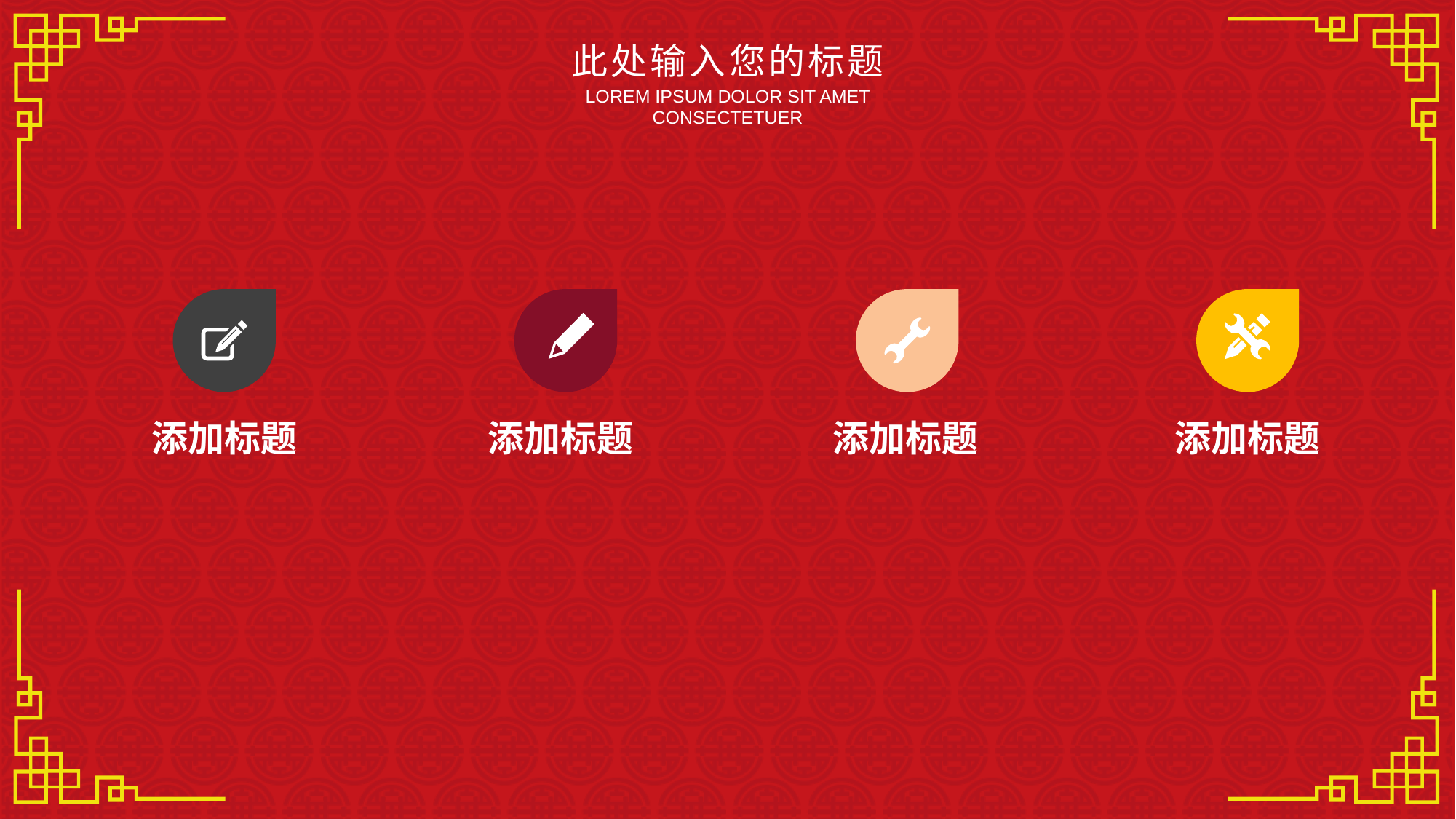

此处输入您的标题
LOREM IPSUM DOLOR SIT AMET CONSECTETUER

添加标题
添加标题
添加标题
添加标题